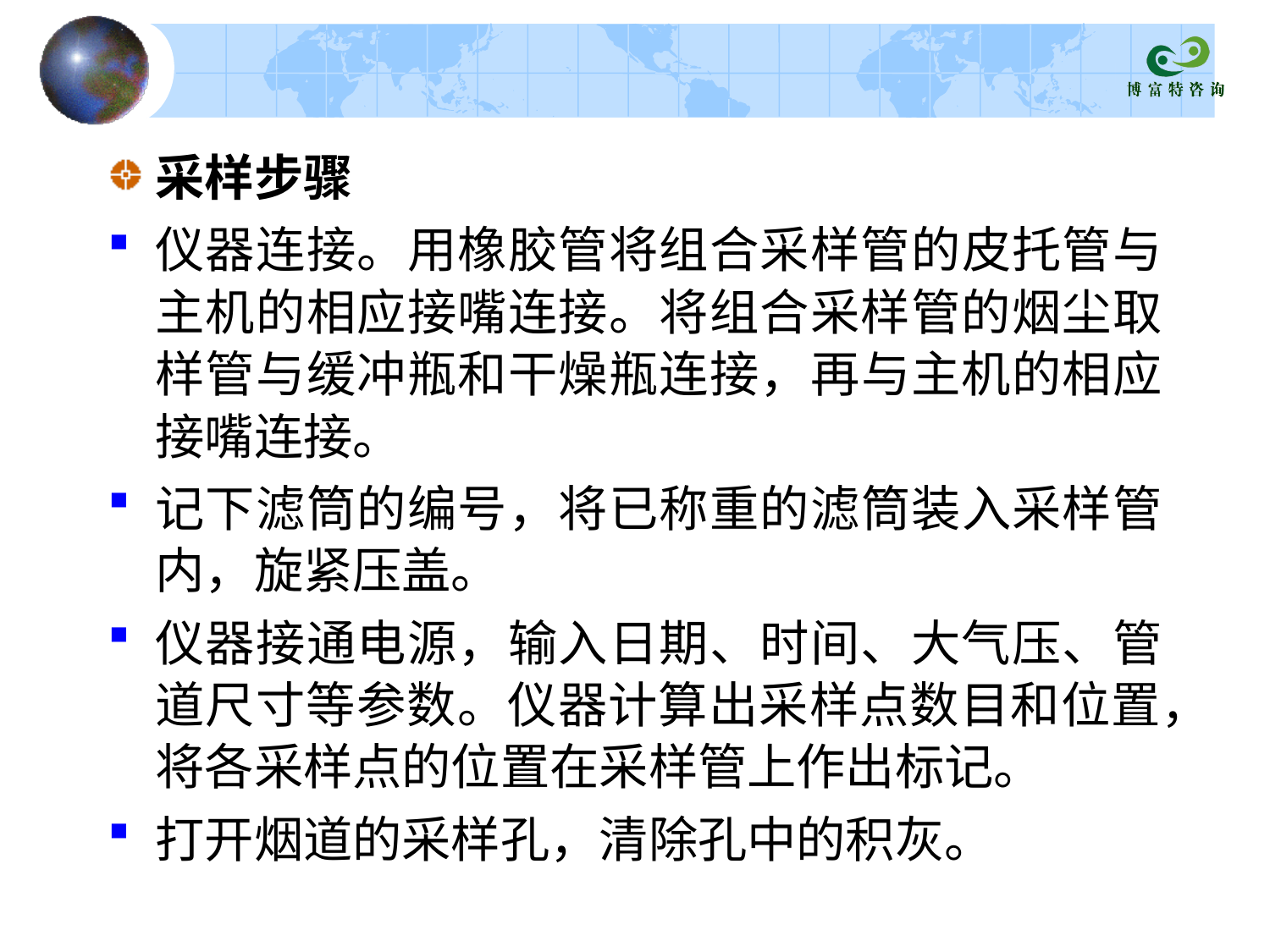

采样步骤
仪器连接。用橡胶管将组合采样管的皮托管与主机的相应接嘴连接。将组合采样管的烟尘取样管与缓冲瓶和干燥瓶连接，再与主机的相应接嘴连接。
记下滤筒的编号，将已称重的滤筒装入采样管内，旋紧压盖。
仪器接通电源，输入日期、时间、大气压、管道尺寸等参数。仪器计算出采样点数目和位置，将各采样点的位置在采样管上作出标记。
打开烟道的采样孔，清除孔中的积灰。